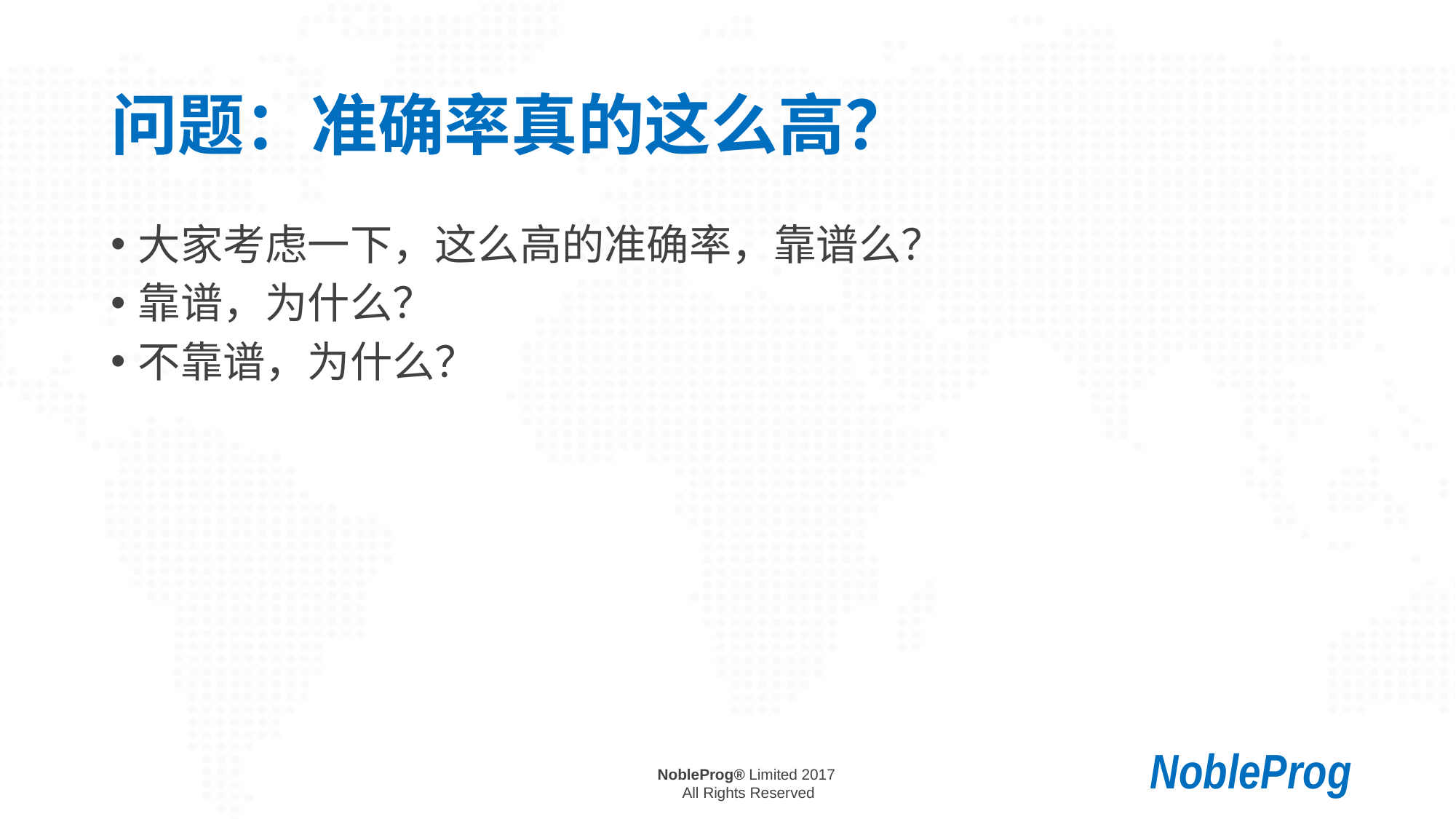

# 问题：准确率真的这么高？
大家考虑一下，这么高的准确率，靠谱么？
靠谱，为什么？
不靠谱，为什么？